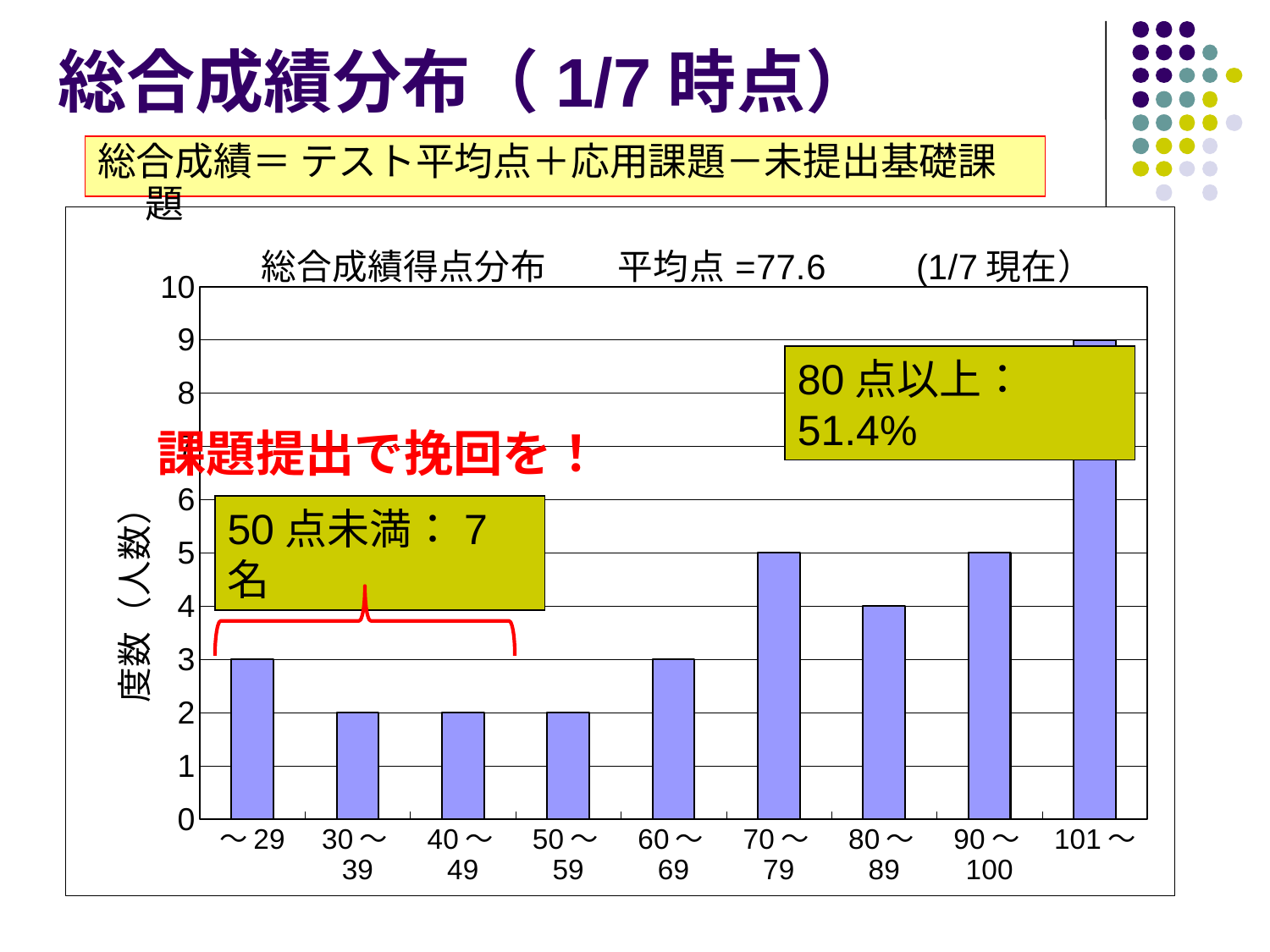

# 総合成績分布（1/7時点）
総合成績＝ テスト平均点＋応用課題－未提出基礎課題

### Chart: 総合成績得点分布　　平均点=77.6　　(1/7現在）

| Category |  |
|---|---|
| ～29 | 3.0 |
| 30～39 | 2.0 |
| 40～49 | 2.0 |
| 50～59 | 2.0 |
| 60～69 | 3.0 |
| 70～79 | 5.0 |
| 80～89 | 4.0 |
| 90～100 | 5.0 |
| 101～ | 9.0 |
80点以上：51.4%
課題提出で挽回を！

50点未満：7名